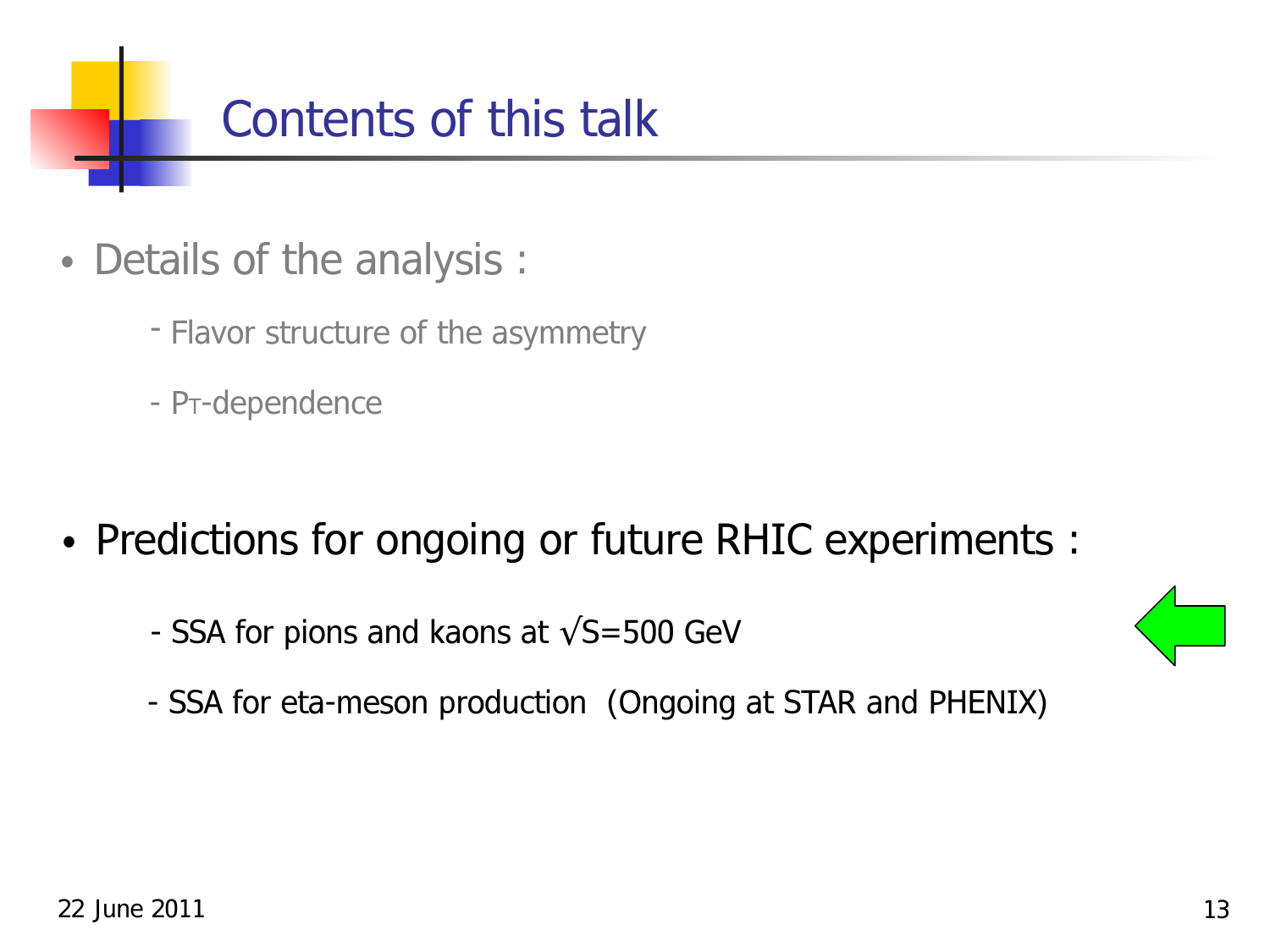

# Contents of this talk
・ Details of the analysis :
 Flavor structure of the asymmetry
- PT-dependence
・ Predictions for ongoing or future RHIC experiments :

- SSA for pions and kaons at √S=500 GeV
- SSA for eta-meson production  (Ongoing at STAR and PHENIX)
22 June 2011
13